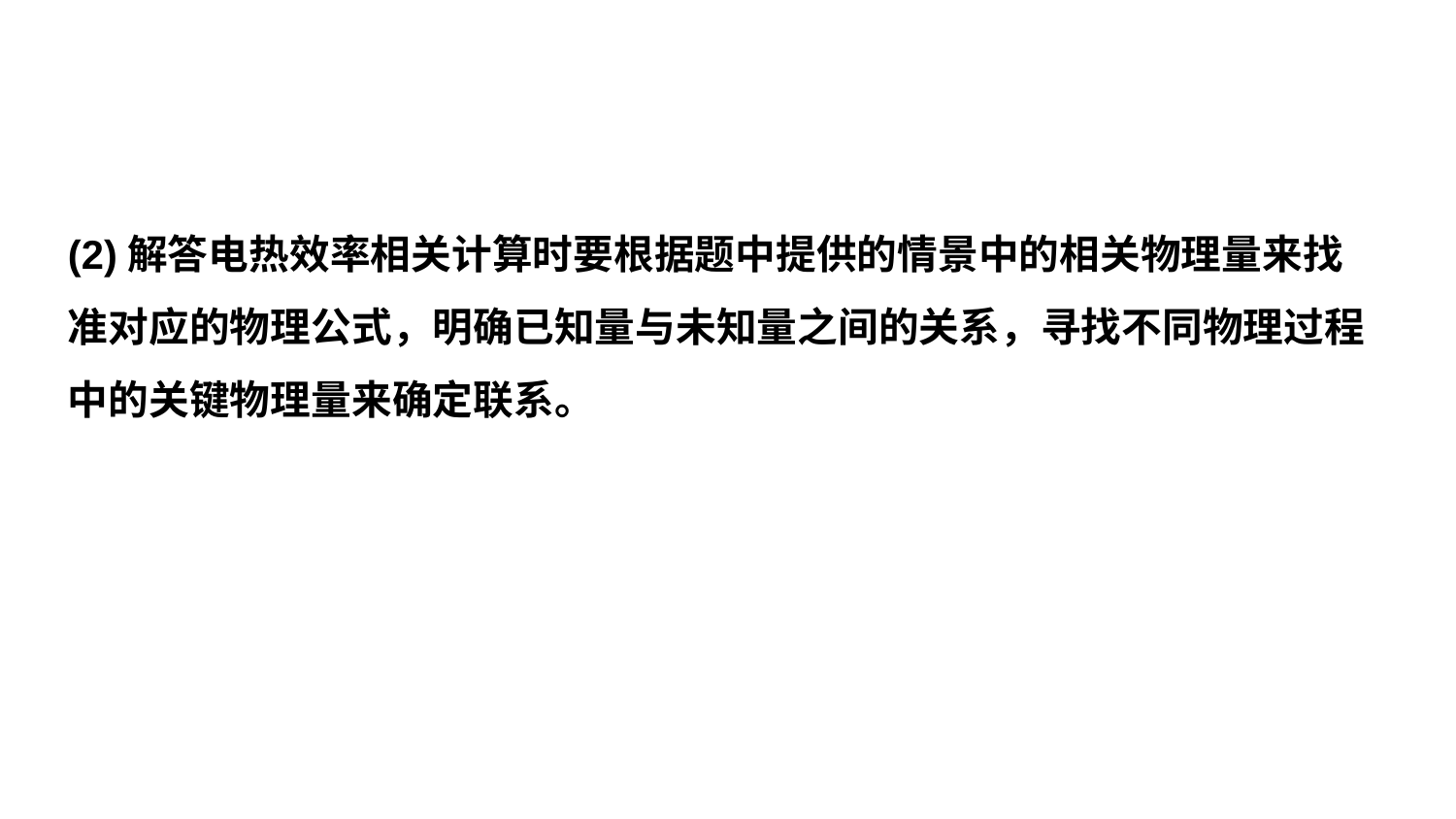

(2)解答电热效率相关计算时要根据题中提供的情景中的相关物理量来找准对应的物理公式，明确已知量与未知量之间的关系，寻找不同物理过程中的关键物理量来确定联系。